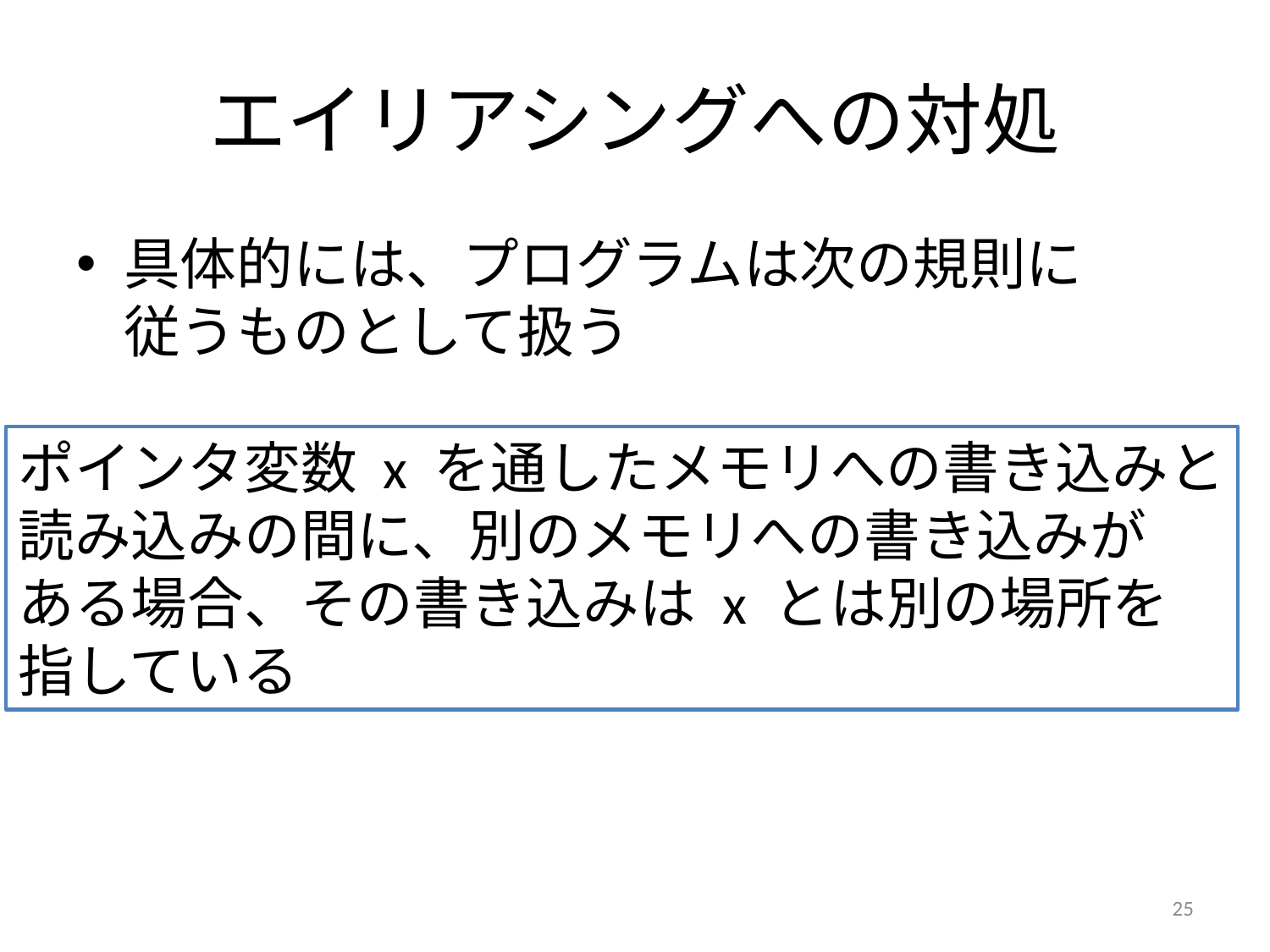

# エイリアシングへの対処
具体的には、プログラムは次の規則に
従うものとして扱う
ポインタ変数 x を通したメモリへの書き込みと
読み込みの間に、別のメモリへの書き込みが
ある場合、その書き込みは x とは別の場所を
指している
25